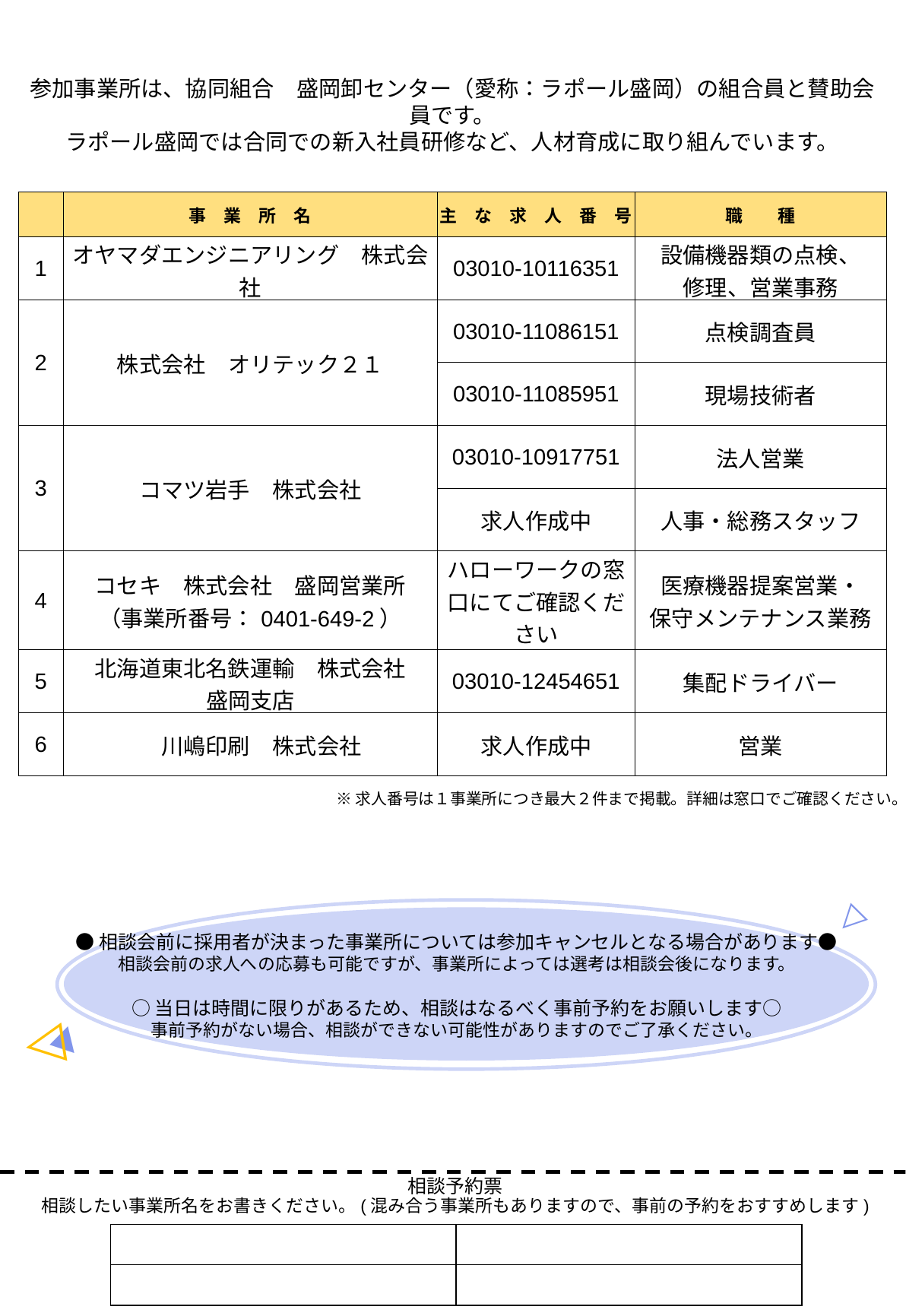

参加事業所は、協同組合　盛岡卸センター（愛称：ラポール盛岡）の組合員と賛助会員です。
ラポール盛岡では合同での新入社員研修など、人材育成に取り組んでいます。
|  | 事　業　所　名 | 主　な　求　人　番　号 | 職　　種 |
| --- | --- | --- | --- |
| 1 | オヤマダエンジニアリング　株式会社 | 03010-10116351 | 設備機器類の点検、 修理、営業事務 |
| 2 | 株式会社　オリテック２１ | 03010-11086151 | 点検調査員 |
|  |  | 03010-11085951 | 現場技術者 |
| 3 | コマツ岩手　株式会社 | 03010-10917751 | 法人営業 |
|  |  | 求人作成中 | 人事・総務スタッフ |
| 4 | コセキ　株式会社　盛岡営業所 （事業所番号：0401-649-2） | ハローワークの窓口にてご確認ください | 医療機器提案営業・ 保守メンテナンス業務 |
| 5 | 北海道東北名鉄運輸　株式会社 盛岡支店 | 03010-12454651 | 集配ドライバー |
| 6 | 川嶋印刷　株式会社 | 求人作成中 | 営業 |
※求人番号は１事業所につき最大２件まで掲載。詳細は窓口でご確認ください。
▷

●相談会前に採用者が決まった事業所については参加キャンセルとなる場合があります●
相談会前の求人への応募も可能ですが、事業所によっては選考は相談会後になります。

○当日は時間に限りがあるため、相談はなるべく事前予約をお願いします○
事前予約がない場合、相談ができない可能性がありますのでご了承ください。
▷
▶
相談予約票
相談したい事業所名をお書きください。(混み合う事業所もありますので、事前の予約をおすすめします)

|  |  |
| --- | --- |
|  |  |